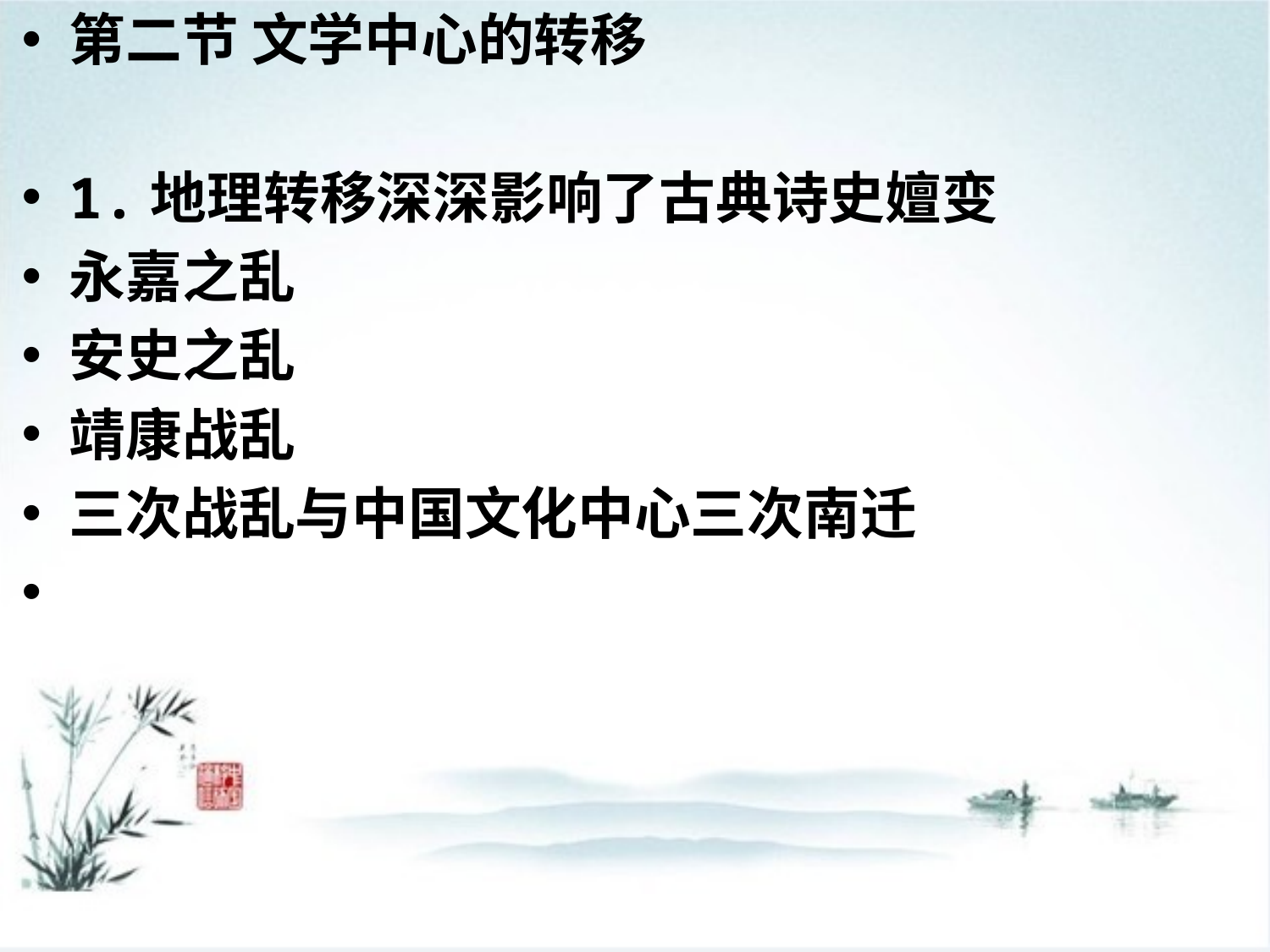

第二节 文学中心的转移

1.地理转移深深影响了古典诗史嬗变
永嘉之乱
安史之乱
靖康战乱
三次战乱与中国文化中心三次南迁